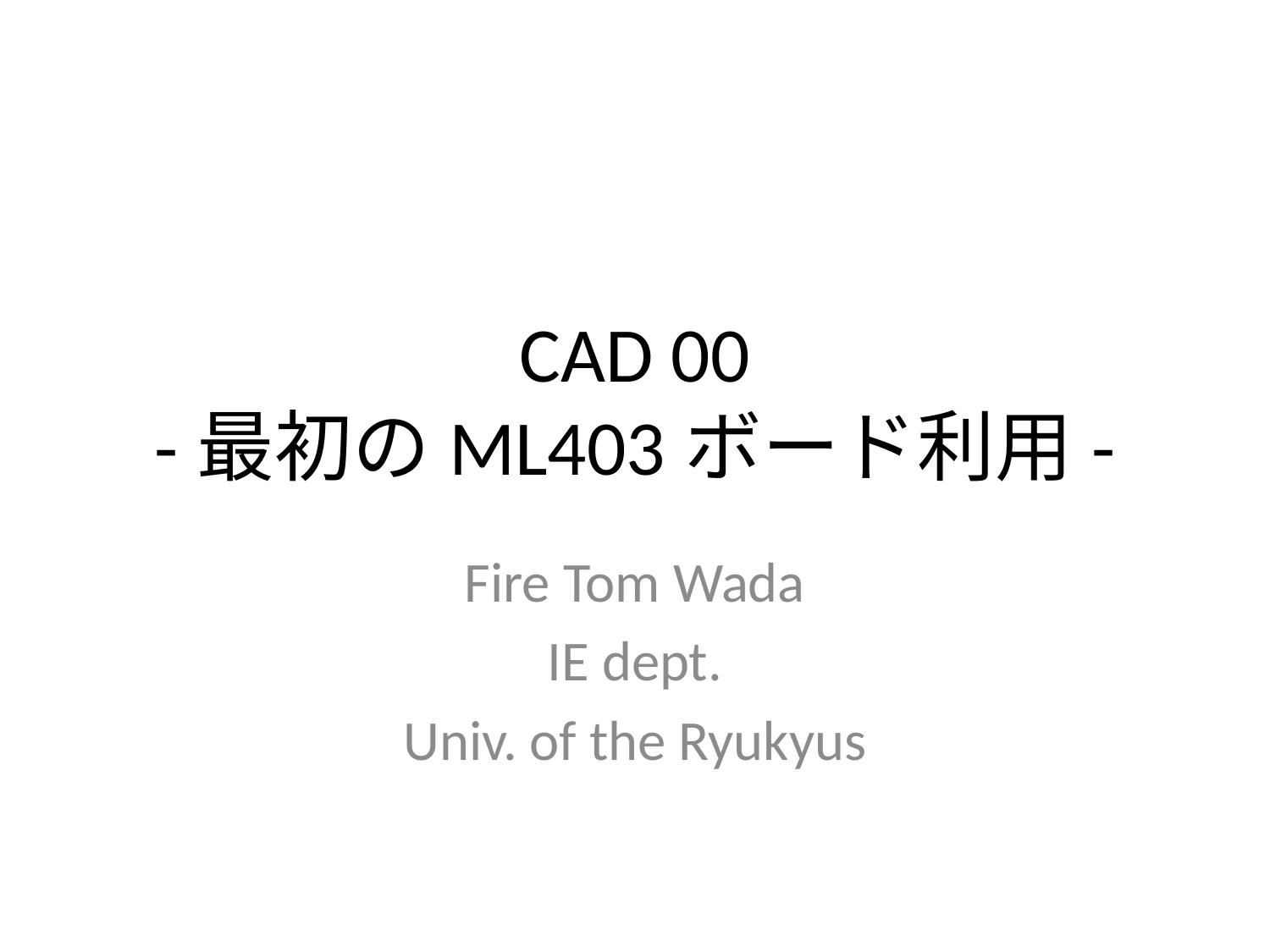

# CAD 00 -最初のML403ボード利用-
Fire Tom Wada
IE dept.
Univ. of the Ryukyus